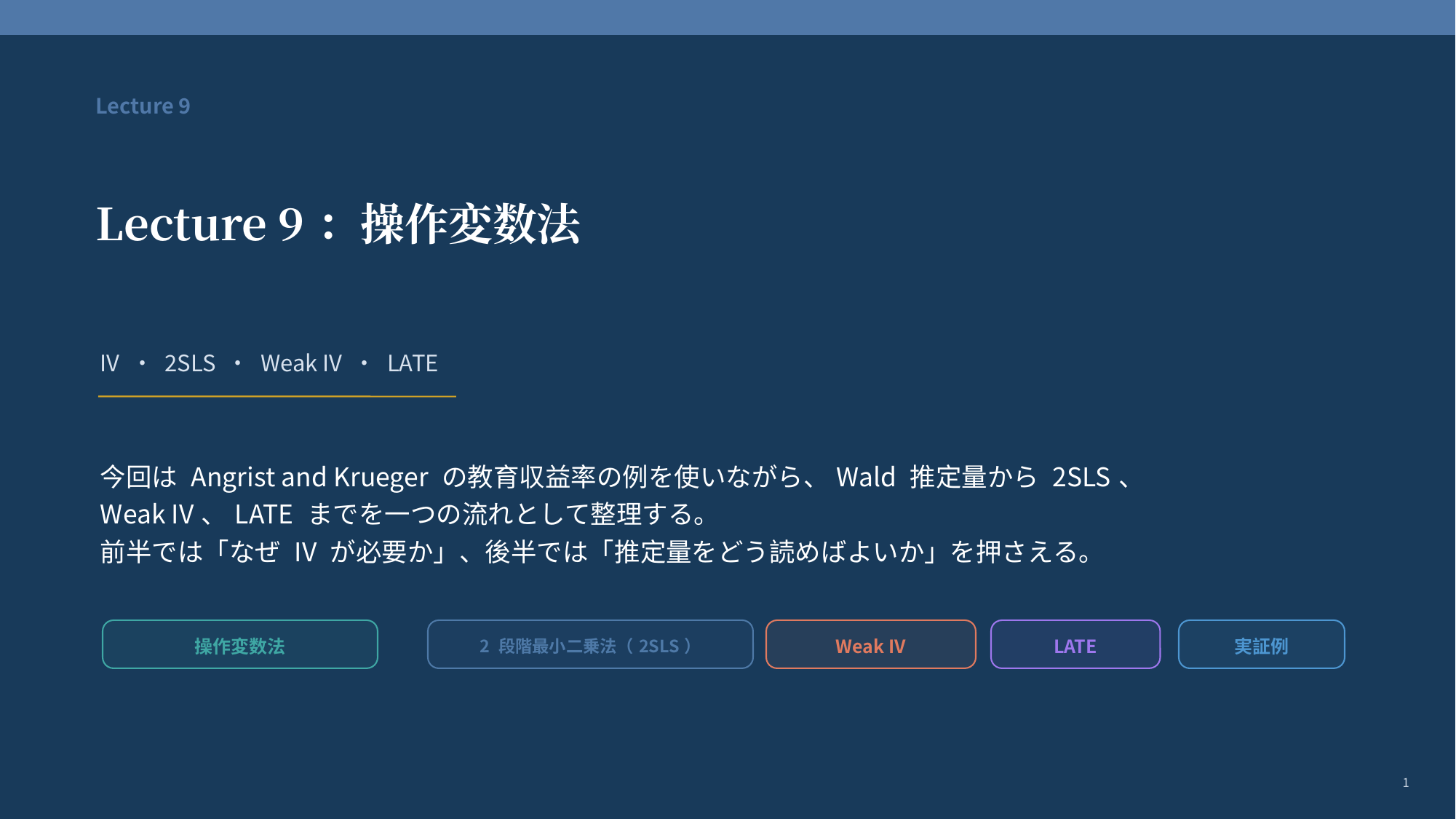

Lecture 9
Lecture 9：操作変数法
IV ・ 2SLS ・ Weak IV ・ LATE

今回は Angrist and Krueger の教育収益率の例を使いながら、Wald 推定量から 2SLS、Weak IV、LATE までを一つの流れとして整理する。
前半では「なぜ IV が必要か」、後半では「推定量をどう読めばよいか」を押さえる。

操作変数法
2 段階最小二乗法（2SLS）
Weak IV
LATE
実証例
1